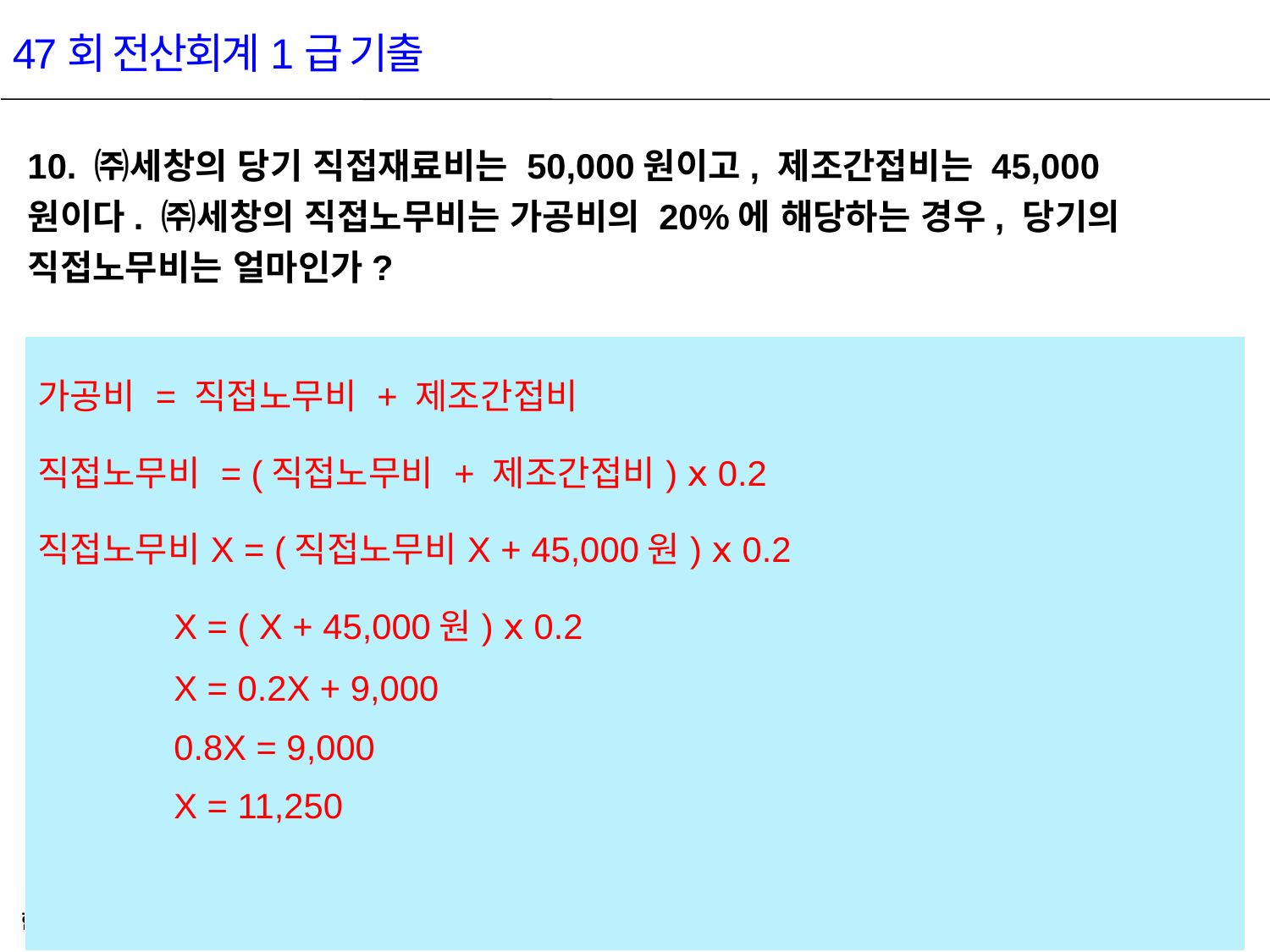

47회 전산회계1급 기출
10. ㈜세창의 당기 직접재료비는 50,000원이고, 제조간접비는 45,000원이다. ㈜세창의 직접노무비는 가공비의 20%에 해당하는 경우, 당기의 직접노무비는 얼마인가?
| 가공비 = 직접노무비 + 제조간접비 직접노무비 = (직접노무비 + 제조간접비) ⅹ 0.2 직접노무비X = (직접노무비X + 45,000원) ⅹ 0.2 X = ( X + 45,000원) ⅹ 0.2 X = 0.2X + 9,000 0.8X = 9,000 X = 11,250 |
| --- |
17